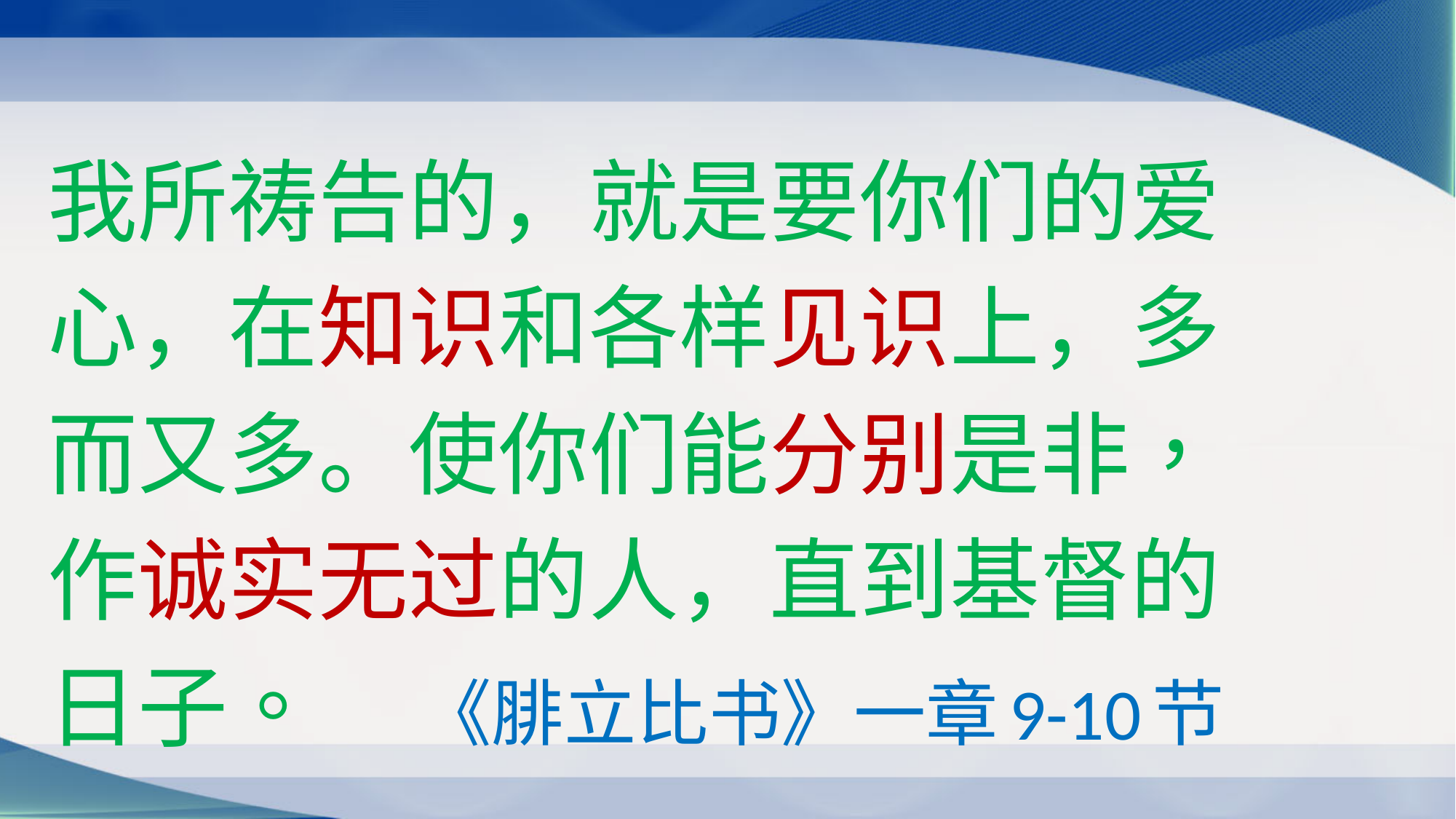

我所祷告的，就是要你们的爱
心，在知识和各样见识上，多
而又多。使你们能分别是非，
作诚实无过的人，直到基督的
日子。     《腓立比书》一章9-10节